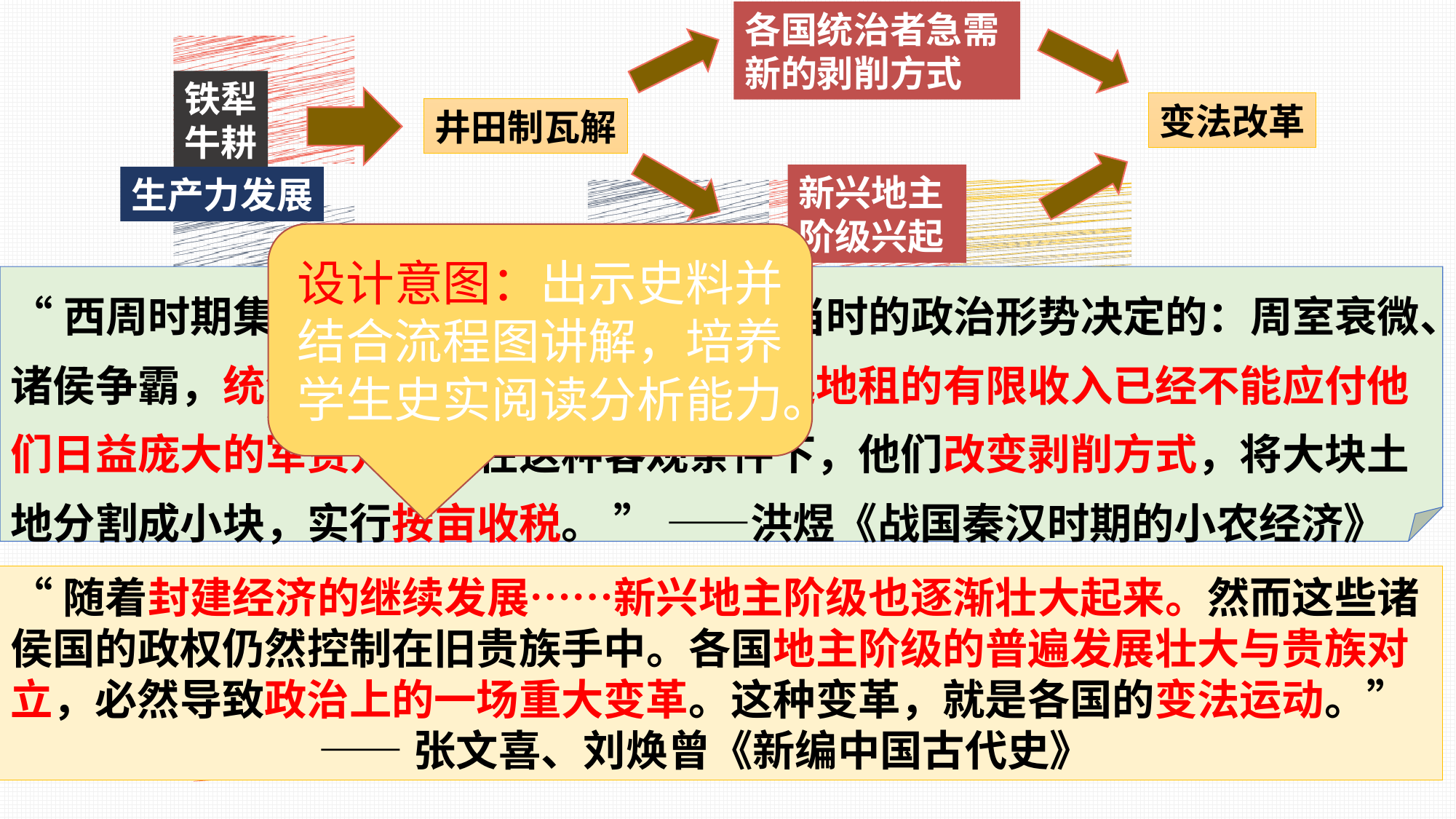

各国统治者急需新的剥削方式

铁犁
牛耕

变法改革
井田制瓦解

新兴地主阶级兴起
生产力发展
设计意图：出示史料并结合流程图讲解，培养学生史实阅读分析能力。
“西周时期集体耕作方式的迅速瓦解也是当时的政治形势决定的：周室衰微、诸侯争霸，统治者单纯依靠井田制度和劳逸地租的有限收入已经不能应付他们日益庞大的军费开支，在这种客观条件下，他们改变剥削方式，将大块土地分割成小块，实行按亩收税。 ” ——洪煜《战国秦汉时期的小农经济》

“随着封建经济的继续发展……新兴地主阶级也逐渐壮大起来。然而这些诸侯国的政权仍然控制在旧贵族手中。各国地主阶级的普遍发展壮大与贵族对立，必然导致政治上的一场重大变革。这种变革，就是各国的变法运动。”
                                ——张文喜、刘焕曾《新编中国古代史》